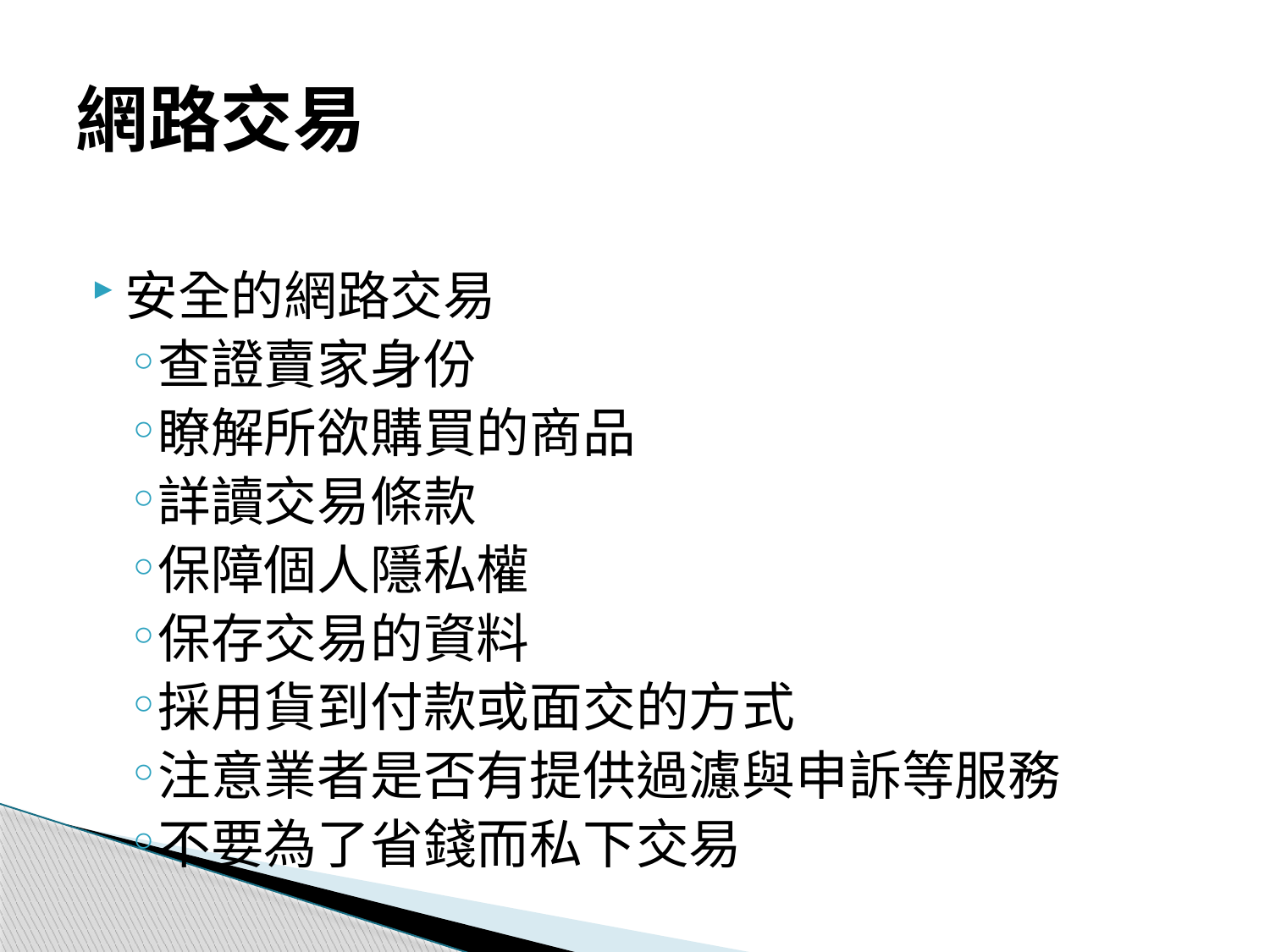

# 網路交易
安全的網路交易
查證賣家身份
瞭解所欲購買的商品
詳讀交易條款
保障個人隱私權
保存交易的資料
採用貨到付款或面交的方式
注意業者是否有提供過濾與申訴等服務
不要為了省錢而私下交易